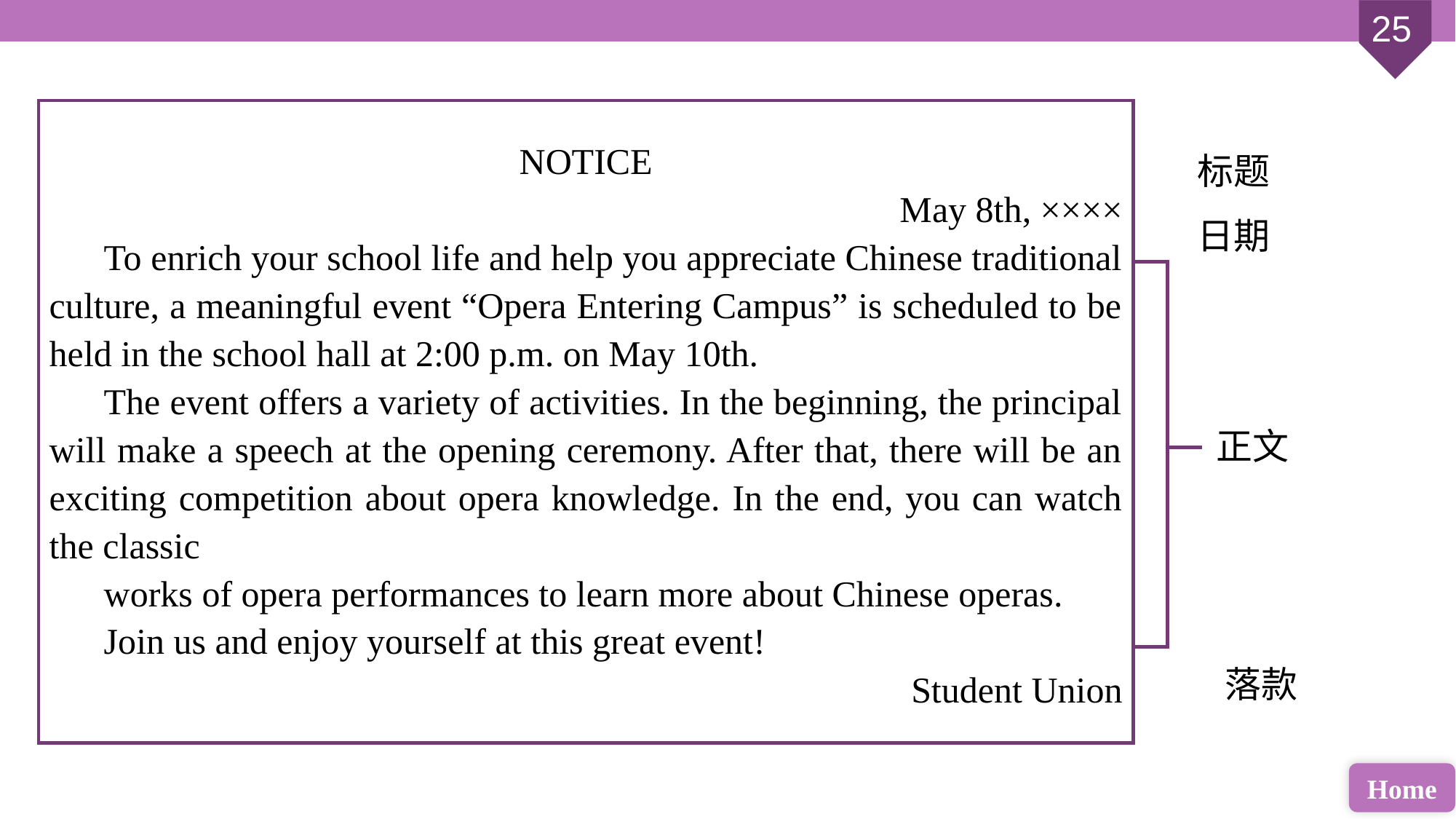

NOTICE
May 8th, ××××
To enrich your school life and help you appreciate Chinese traditional culture, a meaningful event “Opera Entering Campus” is scheduled to be held in the school hall at 2:00 p.m. on May 10th.
The event offers a variety of activities. In the beginning, the principal will make a speech at the opening ceremony. After that, there will be an exciting competition about opera knowledge. In the end, you can watch the classic
works of opera performances to learn more about Chinese operas.
Join us and enjoy yourself at this great event!
Student Union
标题

日期

正文

落款